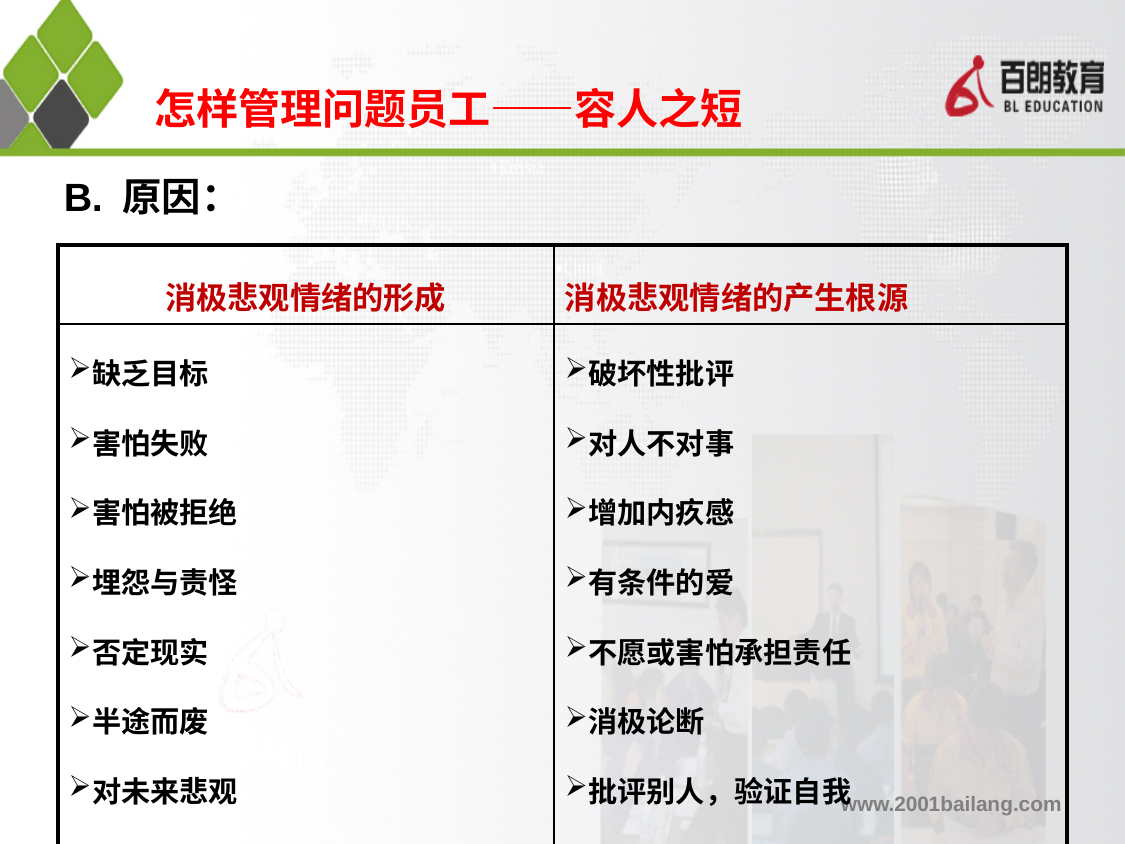

# 怎样管理问题员工——容人之短
B. 原因：

| 消极悲观情绪的形成 | 消极悲观情绪的产生根源 |
| --- | --- |
| 缺乏目标 害怕失败 害怕被拒绝 埋怨与责怪 否定现实 半途而废 对未来悲观 空想与幻想，好高骛远 | 破坏性批评 对人不对事 增加内疚感 有条件的爱 不愿或害怕承担责任 消极论断 批评别人，验证自我 |